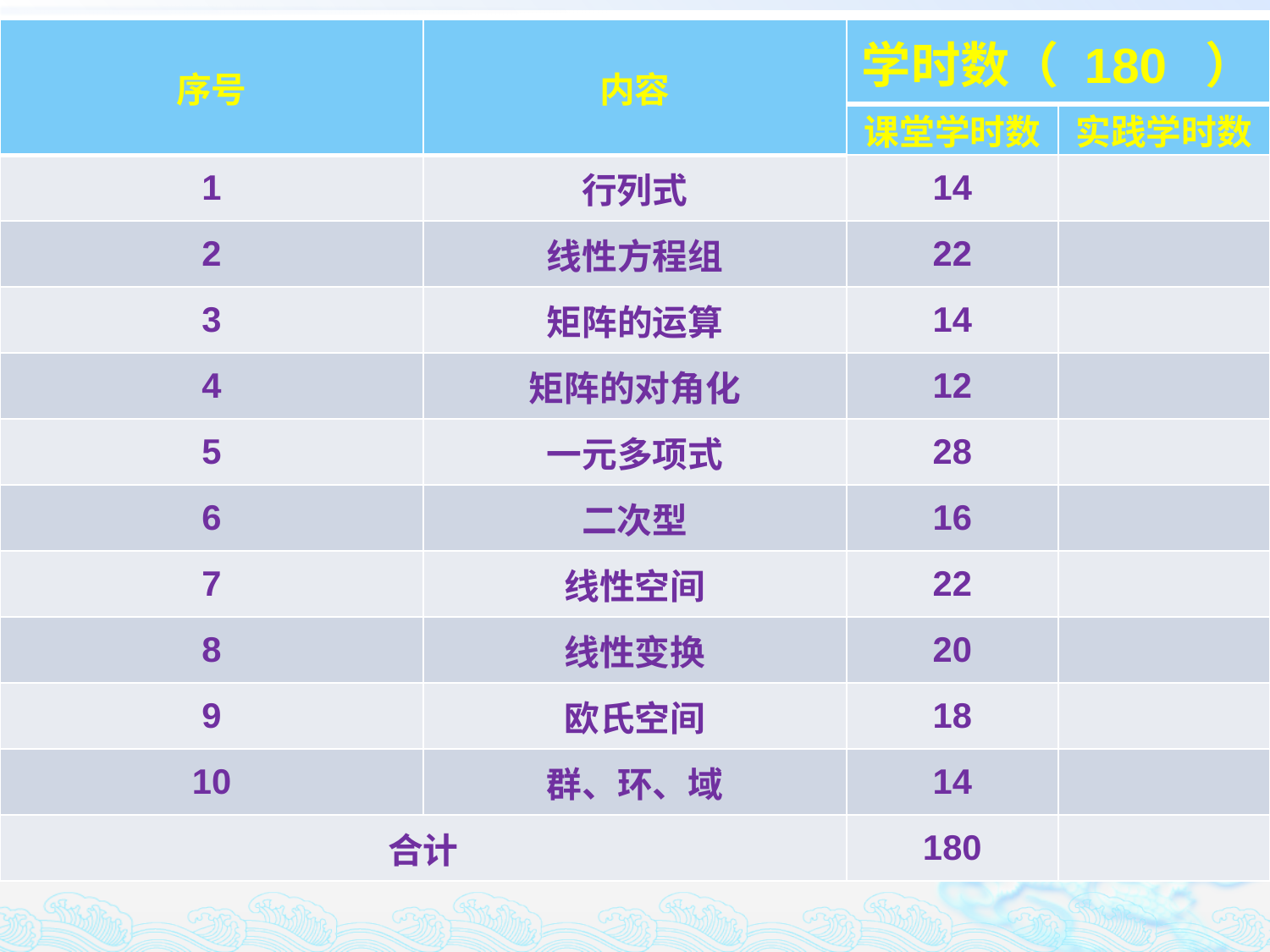

| 序号 | 内容 | 学时数（ 180 ） |  |
| --- | --- | --- | --- |
|  |  | 课堂学时数 | 实践学时数 |
| 1 | 行列式 | 14 |  |
| 2 | 线性方程组 | 22 |  |
| 3 | 矩阵的运算 | 14 |  |
| 4 | 矩阵的对角化 | 12 |  |
| 5 | 一元多项式 | 28 |  |
| 6 | 二次型 | 16 |  |
| 7 | 线性空间 | 22 |  |
| 8 | 线性变换 | 20 |  |
| 9 | 欧氏空间 | 18 |  |
| 10 | 群、环、域 | 14 |  |
| 合计 |  | 180 |  |